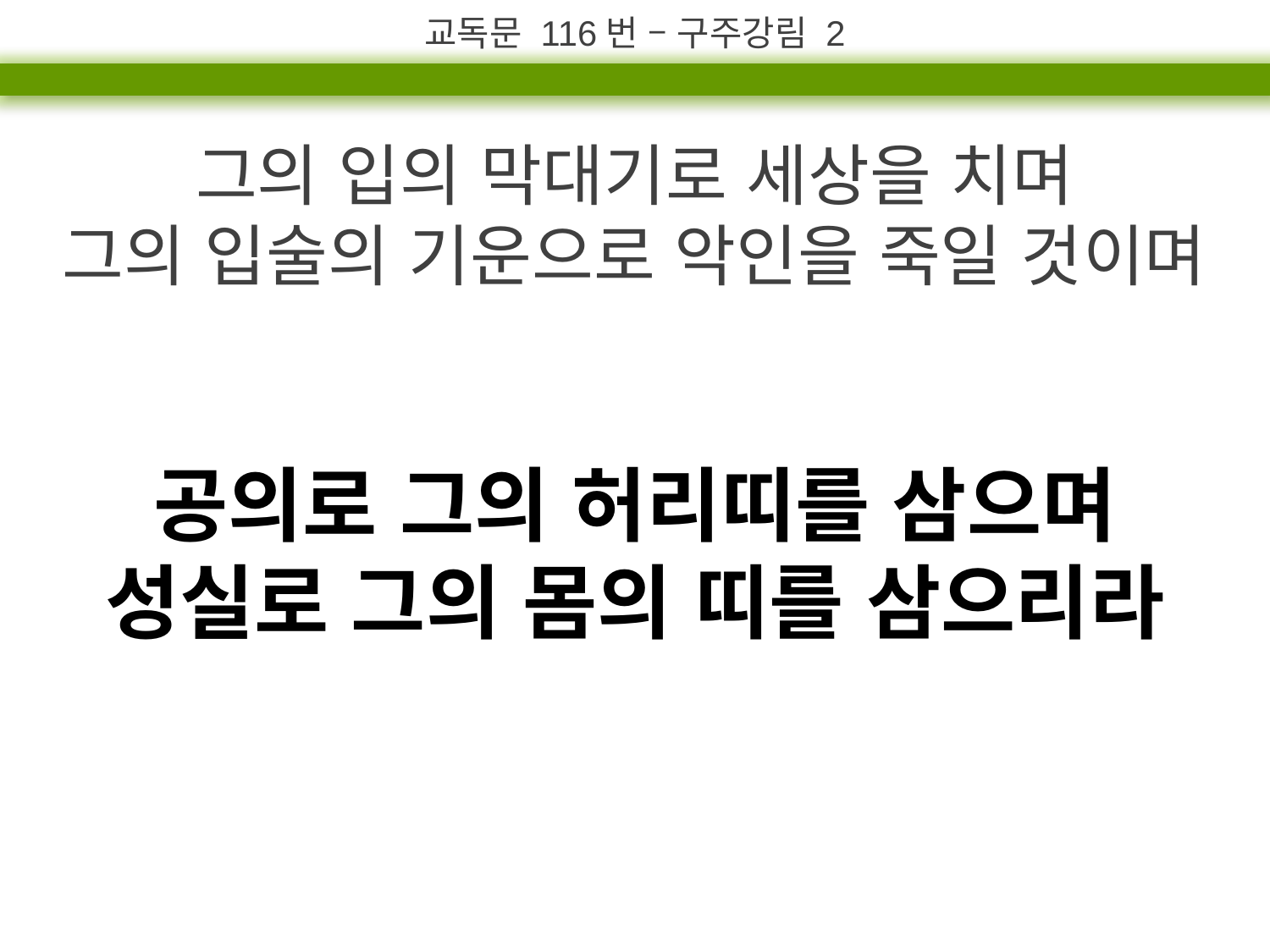

교독문 116번 – 구주강림 2

그의 입의 막대기로 세상을 치며
그의 입술의 기운으로 악인을 죽일 것이며
공의로 그의 허리띠를 삼으며
성실로 그의 몸의 띠를 삼으리라